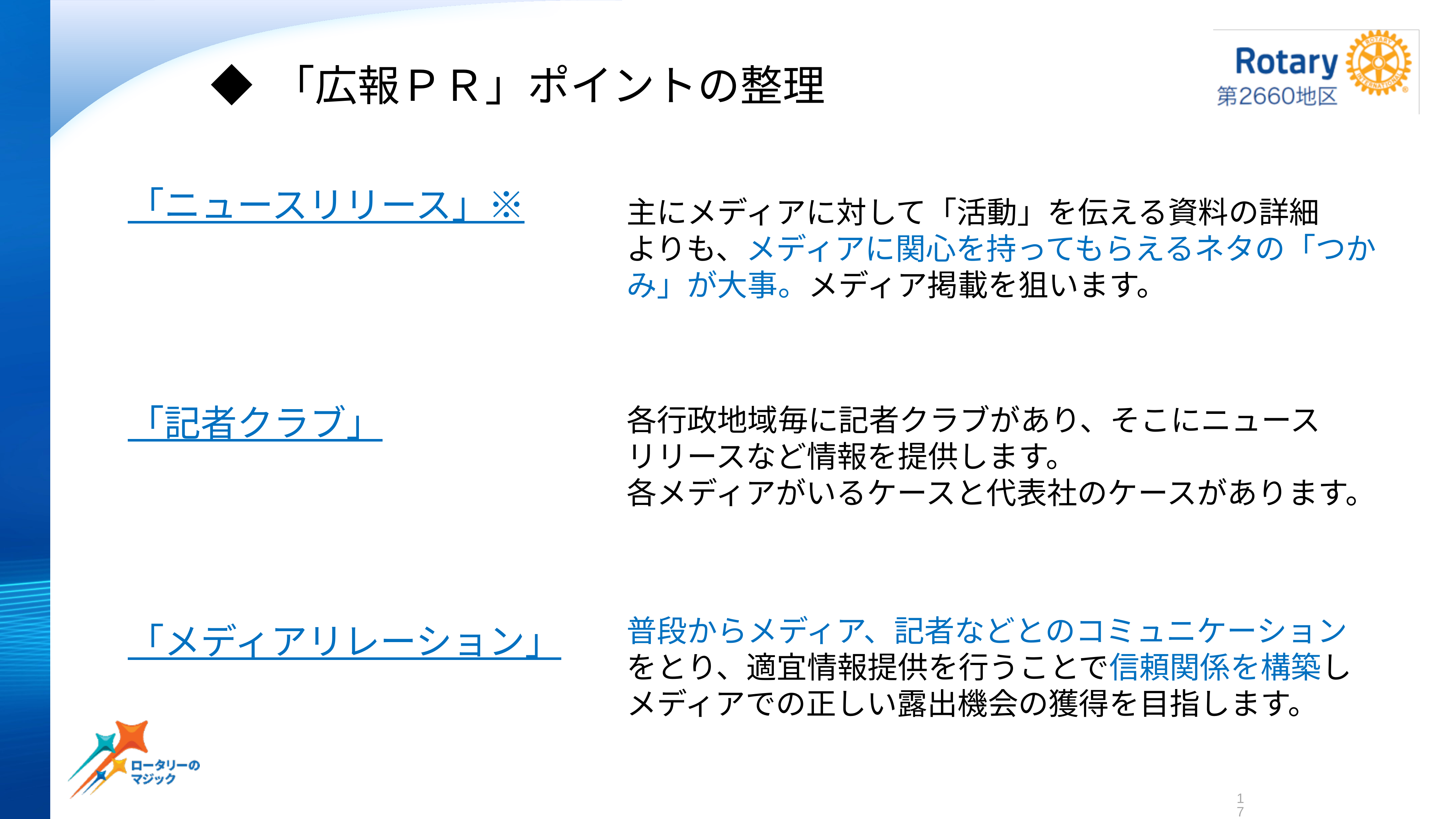

◆ 「広報ＰＲ」ポイントの整理
「ニュースリリース」※

「記者クラブ」

「メディアリレーション」
主にメディアに対して「活動」を伝える資料の詳細
よりも、メディアに関心を持ってもらえるネタの「つかみ」が大事。メディア掲載を狙います。
各行政地域毎に記者クラブがあり、そこにニュース
リリースなど情報を提供します。
各メディアがいるケースと代表社のケースがあります。
普段からメディア、記者などとのコミュニケーションをとり、適宜情報提供を行うことで信頼関係を構築し
メディアでの正しい露出機会の獲得を目指します。
17